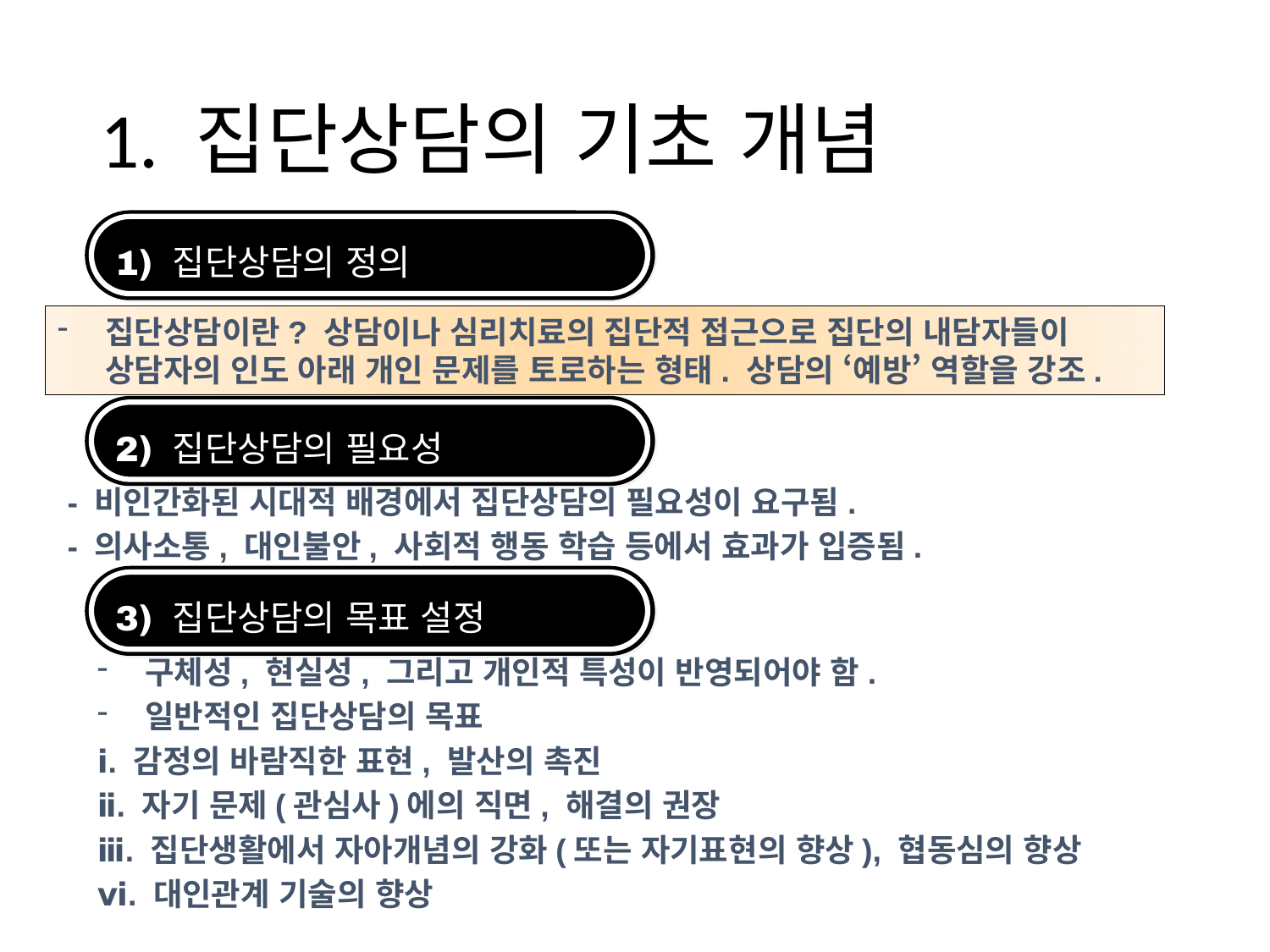

1. 집단상담의 기초 개념

1) 집단상담의 정의

집단상담이란? 상담이나 심리치료의 집단적 접근으로 집단의 내담자들이 상담자의 인도 아래 개인 문제를 토로하는 형태. 상담의 ‘예방’ 역할을 강조.

2) 집단상담의 필요성

- 비인간화된 시대적 배경에서 집단상담의 필요성이 요구됨.
- 의사소통, 대인불안, 사회적 행동 학습 등에서 효과가 입증됨.

3) 집단상담의 목표 설정
구체성, 현실성, 그리고 개인적 특성이 반영되어야 함.
일반적인 집단상담의 목표
ⅰ. 감정의 바람직한 표현, 발산의 촉진
ⅱ. 자기 문제(관심사)에의 직면, 해결의 권장
ⅲ. 집단생활에서 자아개념의 강화(또는 자기표현의 향상), 협동심의 향상
ⅵ. 대인관계 기술의 향상